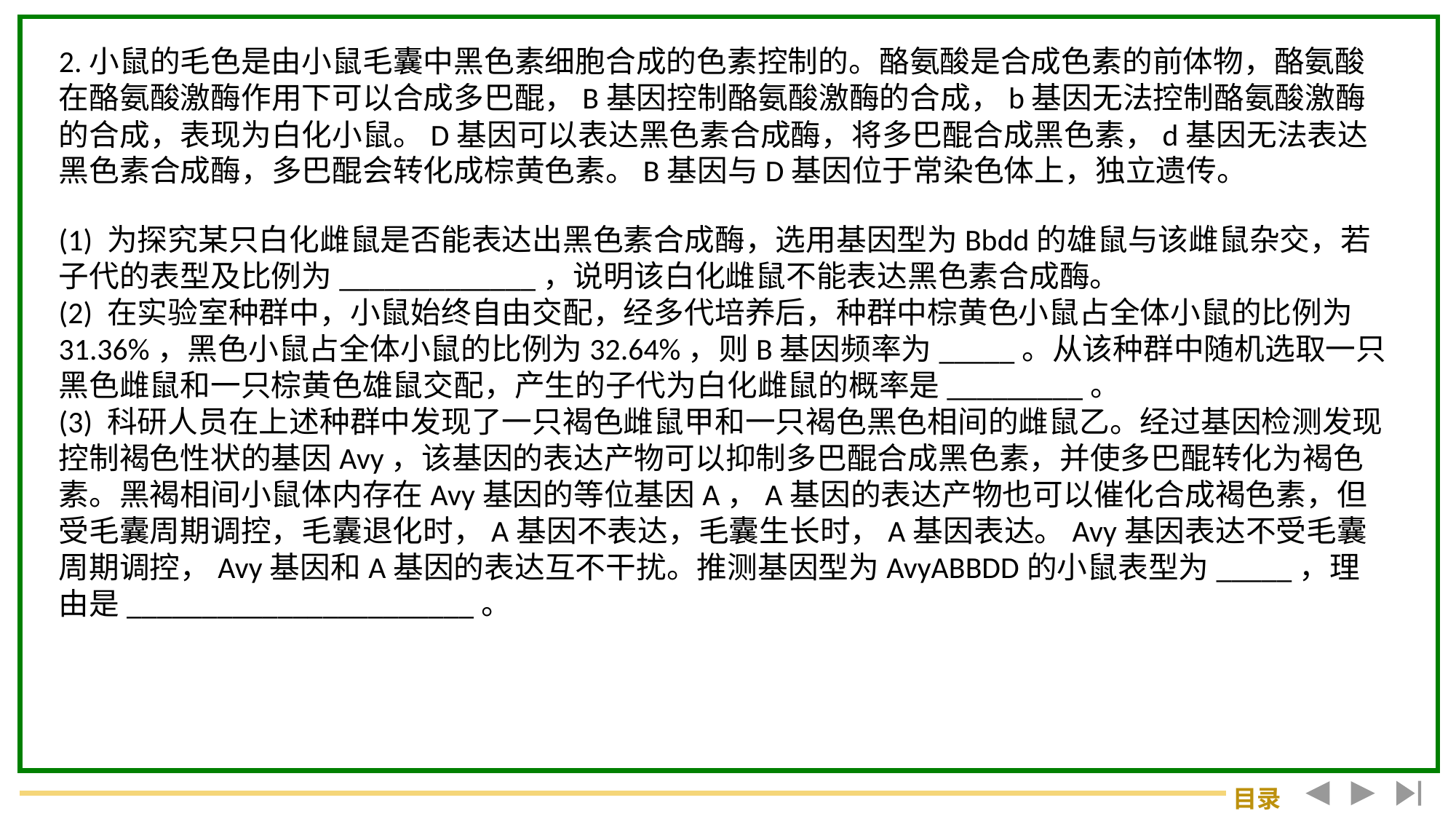

2.小鼠的毛色是由小鼠毛囊中黑色素细胞合成的色素控制的。酪氨酸是合成色素的前体物，酪氨酸在酪氨酸激酶作用下可以合成多巴醌，B基因控制酪氨酸激酶的合成，b基因无法控制酪氨酸激酶的合成，表现为白化小鼠。D基因可以表达黑色素合成酶，将多巴醌合成黑色素，d基因无法表达黑色素合成酶，多巴醌会转化成棕黄色素。B基因与D基因位于常染色体上，独立遗传。
(1) 为探究某只白化雌鼠是否能表达出黑色素合成酶，选用基因型为Bbdd的雄鼠与该雌鼠杂交，若子代的表型及比例为_____________，说明该白化雌鼠不能表达黑色素合成酶。
(2) 在实验室种群中，小鼠始终自由交配，经多代培养后，种群中棕黄色小鼠占全体小鼠的比例为31.36%，黑色小鼠占全体小鼠的比例为32.64%，则B基因频率为_____。从该种群中随机选取一只黑色雌鼠和一只棕黄色雄鼠交配，产生的子代为白化雌鼠的概率是_________。
(3) 科研人员在上述种群中发现了一只褐色雌鼠甲和一只褐色黑色相间的雌鼠乙。经过基因检测发现控制褐色性状的基因Avy，该基因的表达产物可以抑制多巴醌合成黑色素，并使多巴醌转化为褐色素。黑褐相间小鼠体内存在Avy基因的等位基因A，A基因的表达产物也可以催化合成褐色素，但受毛囊周期调控，毛囊退化时，A基因不表达，毛囊生长时，A基因表达。Avy基因表达不受毛囊周期调控，Avy基因和A基因的表达互不干扰。推测基因型为AvyABBDD的小鼠表型为_____，理由是_______________________。